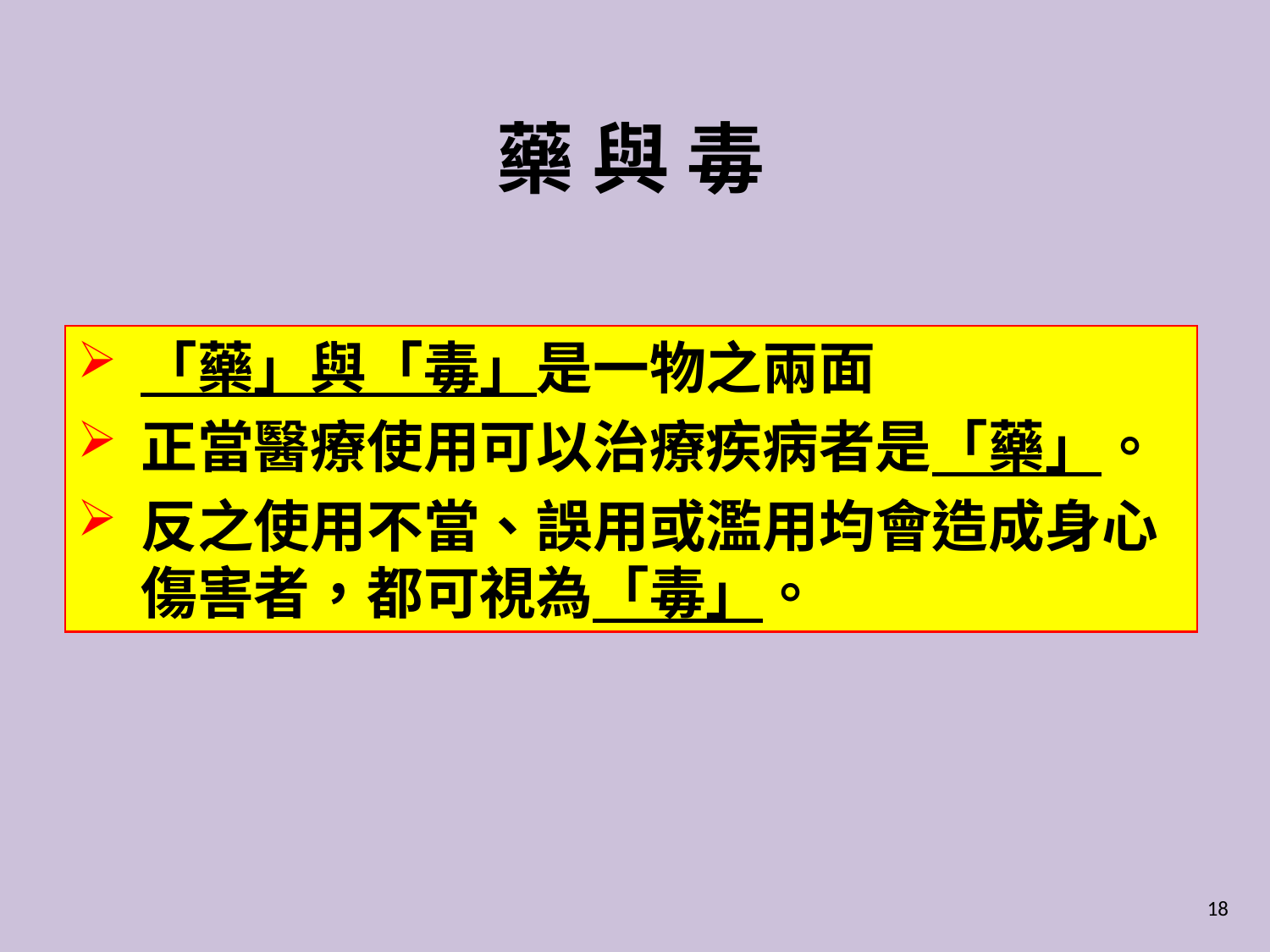

藥 與 毒
「藥」與「毒」是一物之兩面
正當醫療使用可以治療疾病者是「藥」。
反之使用不當、誤用或濫用均會造成身心傷害者，都可視為「毒」。
18